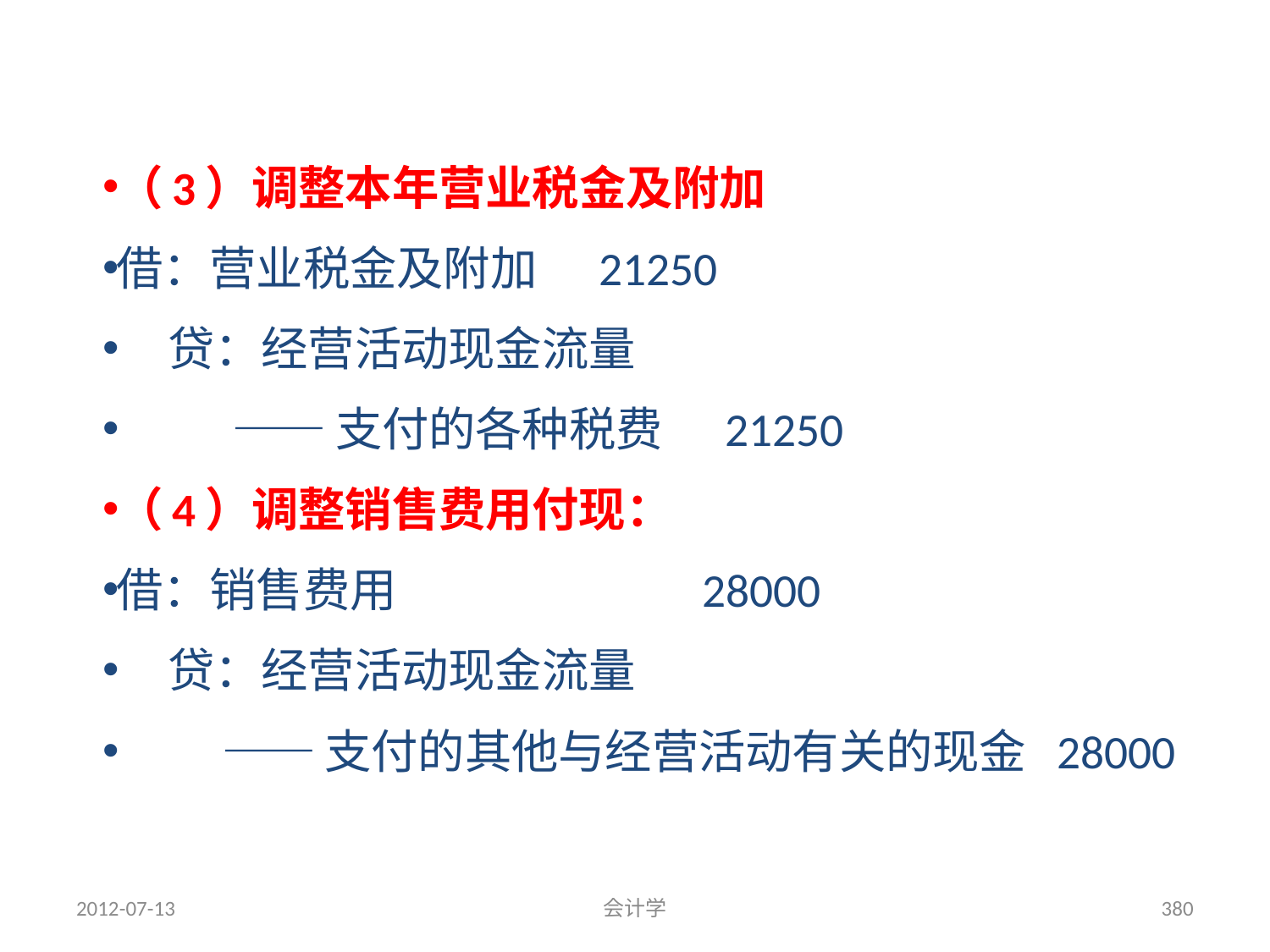

（3）调整本年营业税金及附加
借：营业税金及附加     21250
    贷：经营活动现金流量
           ——支付的各种税费     21250
（4）调整销售费用付现：
借：销售费用                            28000
    贷：经营活动现金流量
          ——支付的其他与经营活动有关的现金  28000
2012-07-13
会计学
380